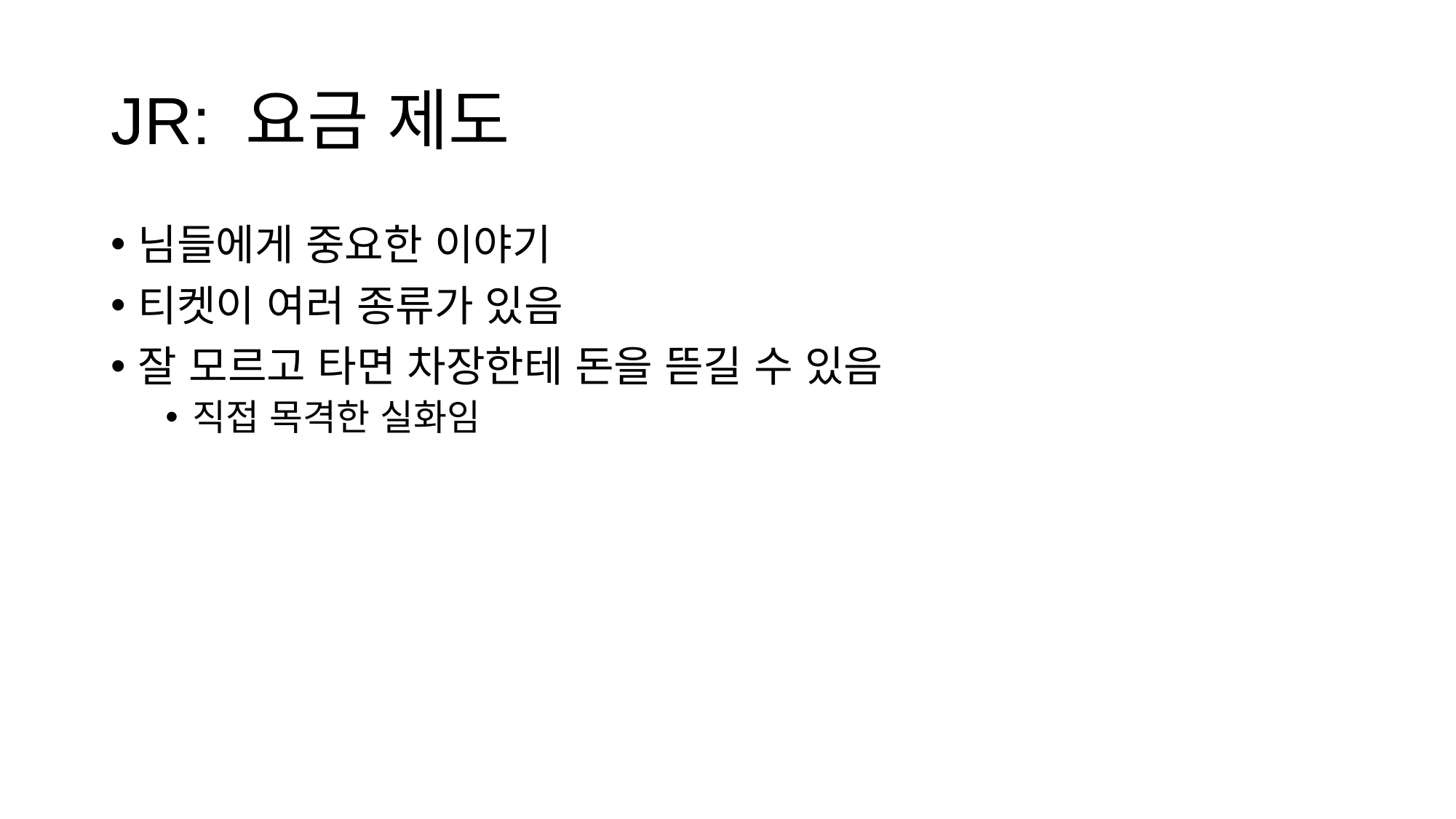

# JR: 요금 제도
님들에게 중요한 이야기
티켓이 여러 종류가 있음
잘 모르고 타면 차장한테 돈을 뜯길 수 있음
직접 목격한 실화임